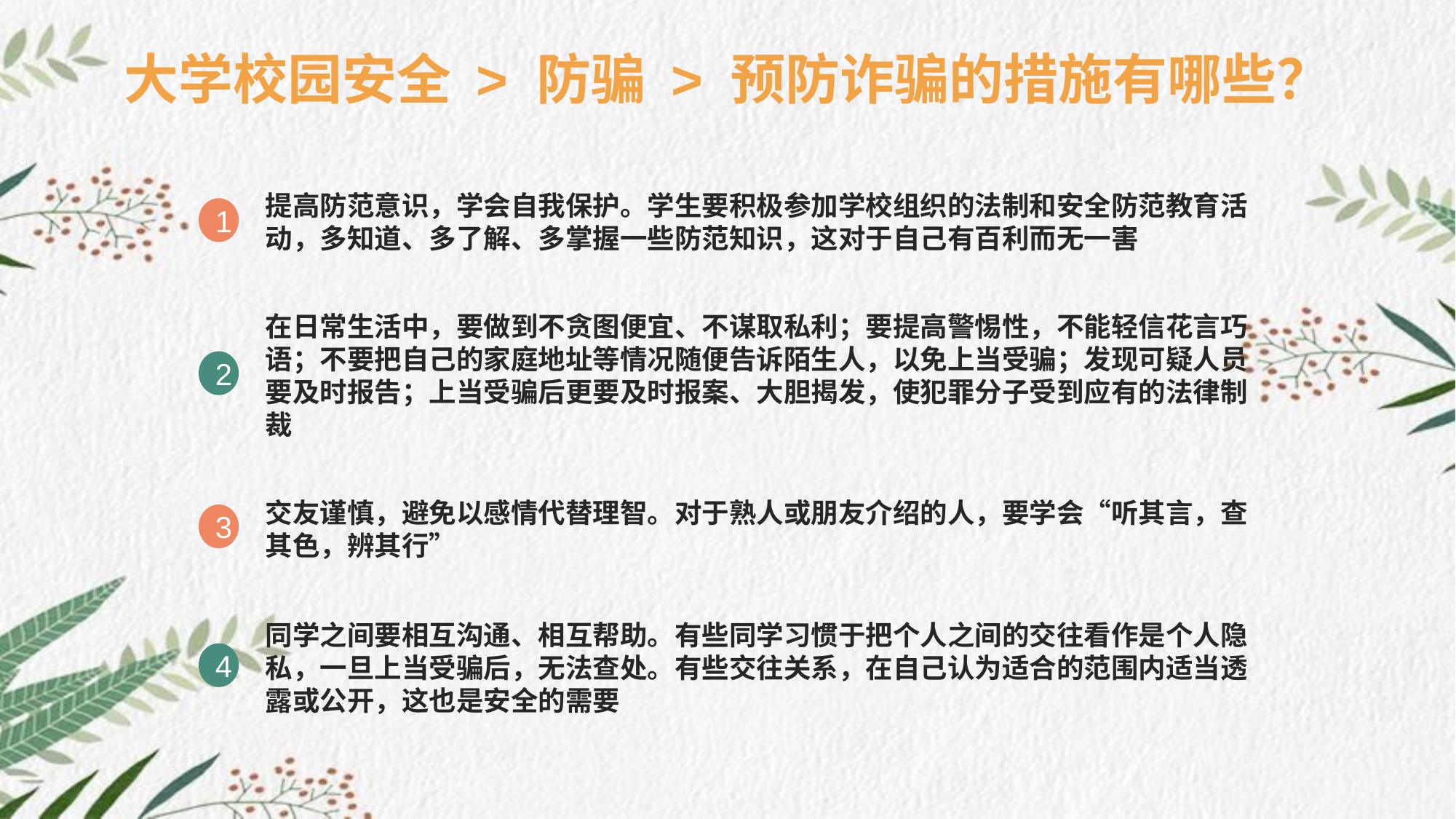

大学校园安全 > 防骗 > 预防诈骗的措施有哪些？
提高防范意识，学会自我保护。学生要积极参加学校组织的法制和安全防范教育活动，多知道、多了解、多掌握一些防范知识，这对于自己有百利而无一害
1
在日常生活中，要做到不贪图便宜、不谋取私利；要提高警惕性，不能轻信花言巧语；不要把自己的家庭地址等情况随便告诉陌生人，以免上当受骗；发现可疑人员要及时报告；上当受骗后更要及时报案、大胆揭发，使犯罪分子受到应有的法律制裁
2
交友谨慎，避免以感情代替理智。对于熟人或朋友介绍的人，要学会“听其言，查其色，辨其行”
3
同学之间要相互沟通、相互帮助。有些同学习惯于把个人之间的交往看作是个人隐私，一旦上当受骗后，无法查处。有些交往关系，在自己认为适合的范围内适当透露或公开，这也是安全的需要
4